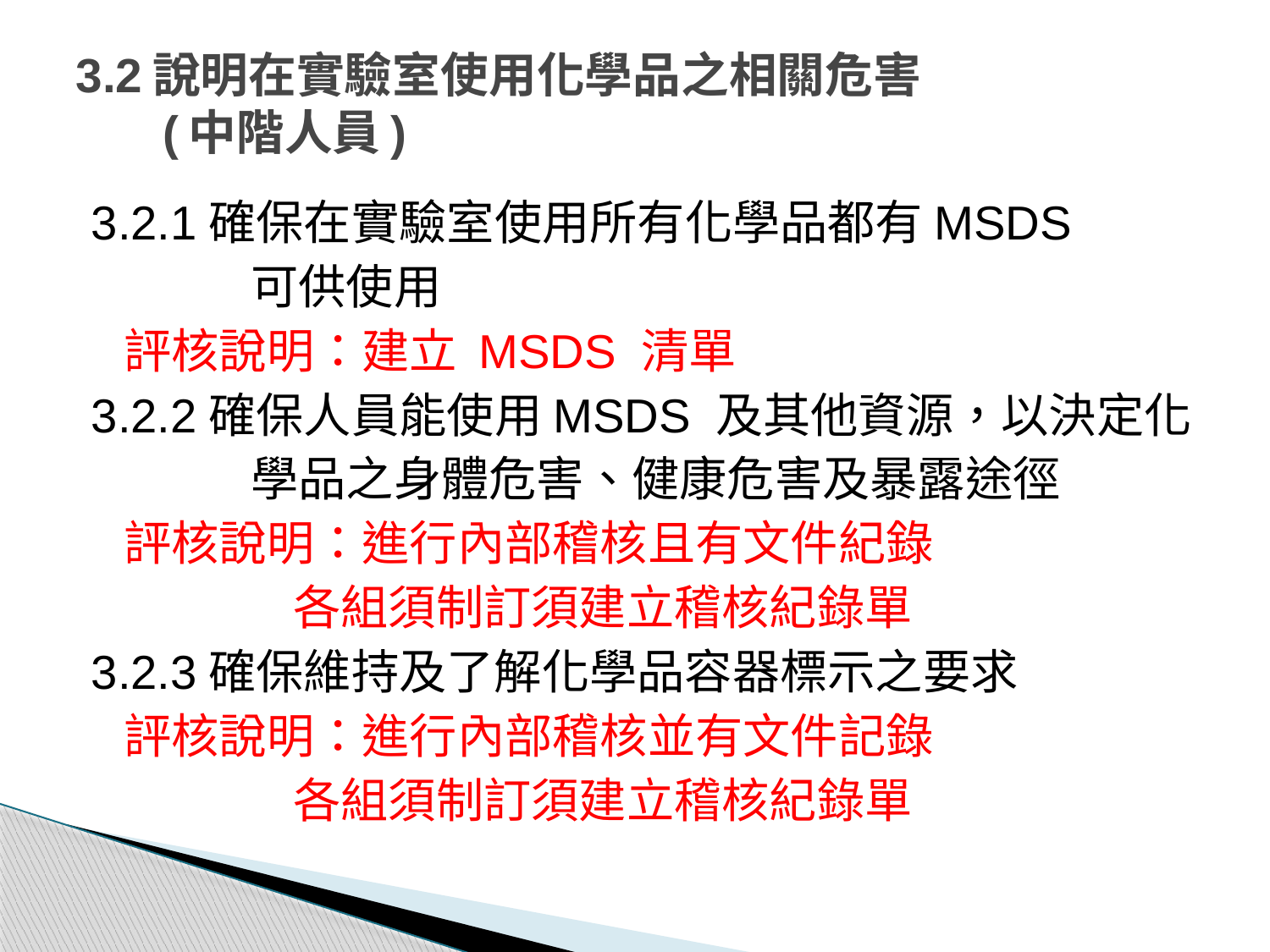

# 3.2說明在實驗室使用化學品之相關危害 (中階人員)
3.2.1確保在實驗室使用所有化學品都有MSDS
              可供使用
  評核說明：建立 MSDS 清單
3.2.2確保人員能使用MSDS 及其他資源，以決定化
              學品之身體危害、健康危害及暴露途徑
  評核說明：進行內部稽核且有文件紀錄
                  各組須制訂須建立稽核紀錄單
3.2.3確保維持及了解化學品容器標示之要求
  評核說明：進行內部稽核並有文件記錄
                  各組須制訂須建立稽核紀錄單